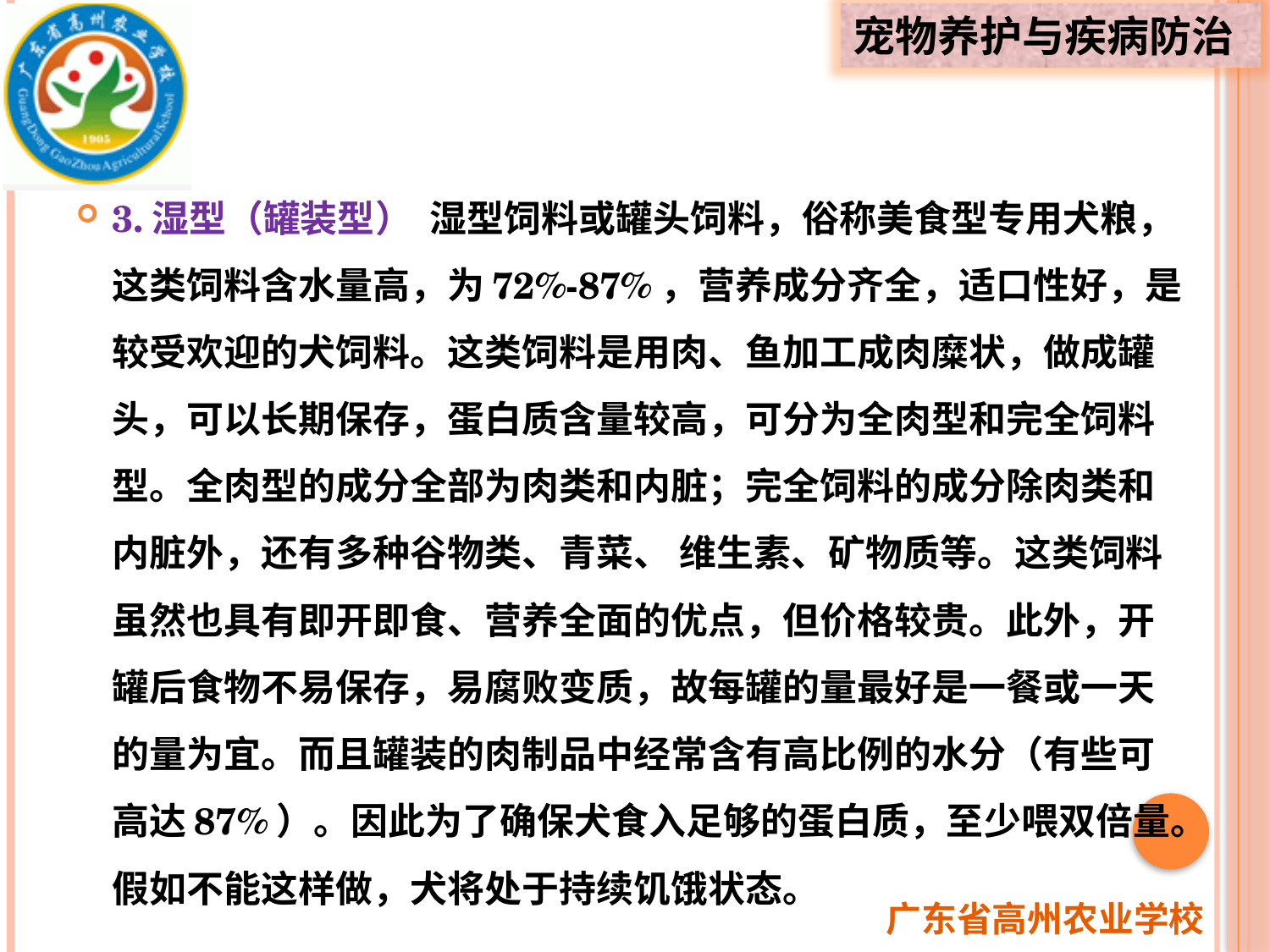

3.湿型（罐装型）  湿型饲料或罐头饲料，俗称美食型专用犬粮，这类饲料含水量高，为72%-87%，营养成分齐全，适口性好，是较受欢迎的犬饲料。这类饲料是用肉、鱼加工成肉糜状，做成罐头，可以长期保存，蛋白质含量较高，可分为全肉型和完全饲料型。全肉型的成分全部为肉类和内脏；完全饲料的成分除肉类和内脏外，还有多种谷物类、青菜、 维生素、矿物质等。这类饲料虽然也具有即开即食、营养全面的优点，但价格较贵。此外，开罐后食物不易保存，易腐败变质，故每罐的量最好是一餐或一天的量为宜。而且罐装的肉制品中经常含有高比例的水分（有些可高达87%）。因此为了确保犬食入足够的蛋白质，至少喂双倍量。假如不能这样做，犬将处于持续饥饿状态。